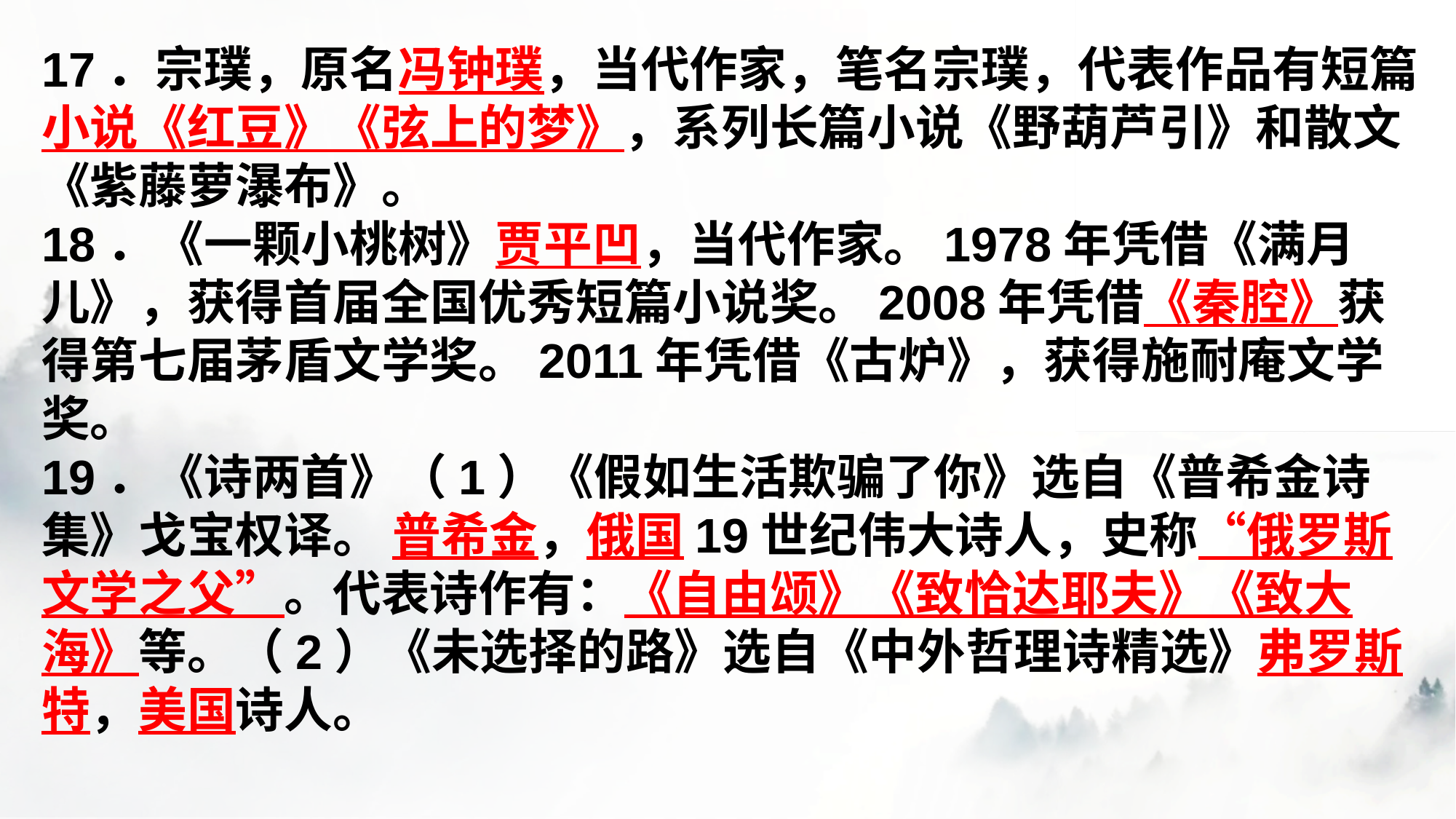

17．宗璞，原名冯钟璞，当代作家，笔名宗璞，代表作品有短篇小说《红豆》《弦上的梦》，系列长篇小说《野葫芦引》和散文《紫藤萝瀑布》。
18．《一颗小桃树》贾平凹，当代作家。1978年凭借《满月儿》，获得首届全国优秀短篇小说奖。2008年凭借《秦腔》获得第七届茅盾文学奖。2011年凭借《古炉》，获得施耐庵文学奖。
19．《诗两首》（1）《假如生活欺骗了你》选自《普希金诗集》戈宝权译。 普希金，俄国19世纪伟大诗人，史称“俄罗斯文学之父”。代表诗作有：《自由颂》《致恰达耶夫》《致大海》等。（2）《未选择的路》选自《中外哲理诗精选》弗罗斯特，美国诗人。